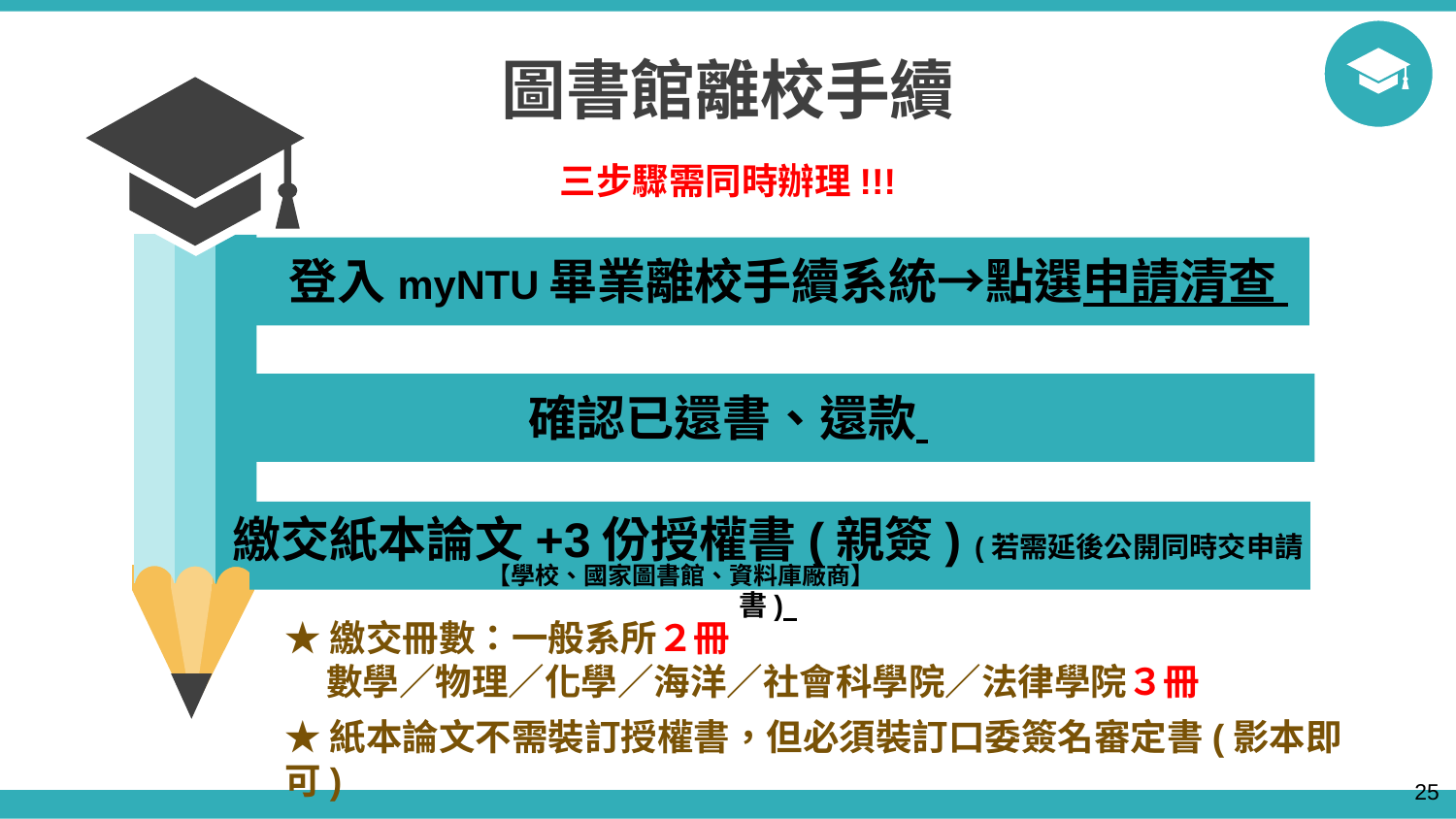

圖書館離校手續

三步驟需同時辦理!!!

登入myNTU畢業離校手續系統→點選申請清查

確認已還書、還款
繳交紙本論文+3份授權書(親簽) (若需延後公開同時交申請書)

【學校、國家圖書館、資料庫廠商】
Add Contents Title
Add Contents Title
★繳交冊數：一般系所２冊
    數學／物理／化學／海洋／社會科學院／法律學院３冊
★紙本論文不需裝訂授權書，但必須裝訂口委簽名審定書(影本即可)
25